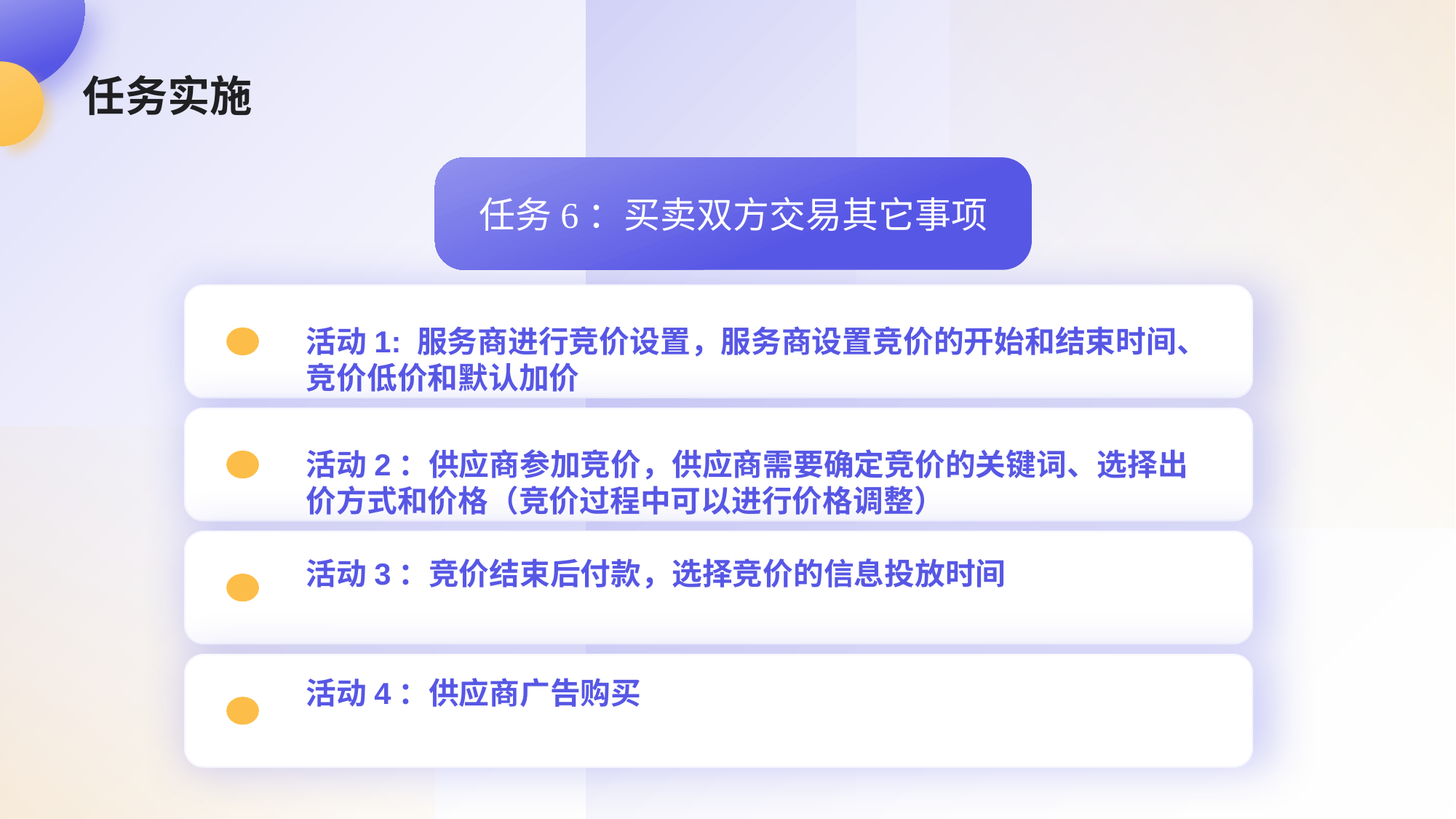

# 任务实施
任务6：买卖双方交易其它事项

活动1: 服务商进行竞价设置，服务商设置竞价的开始和结束时间、竞价低价和默认加价

活动2：供应商参加竞价，供应商需要确定竞价的关键词、选择出价方式和价格（竞价过程中可以进行价格调整）

活动3：竞价结束后付款，选择竞价的信息投放时间

活动4：供应商广告购买

10